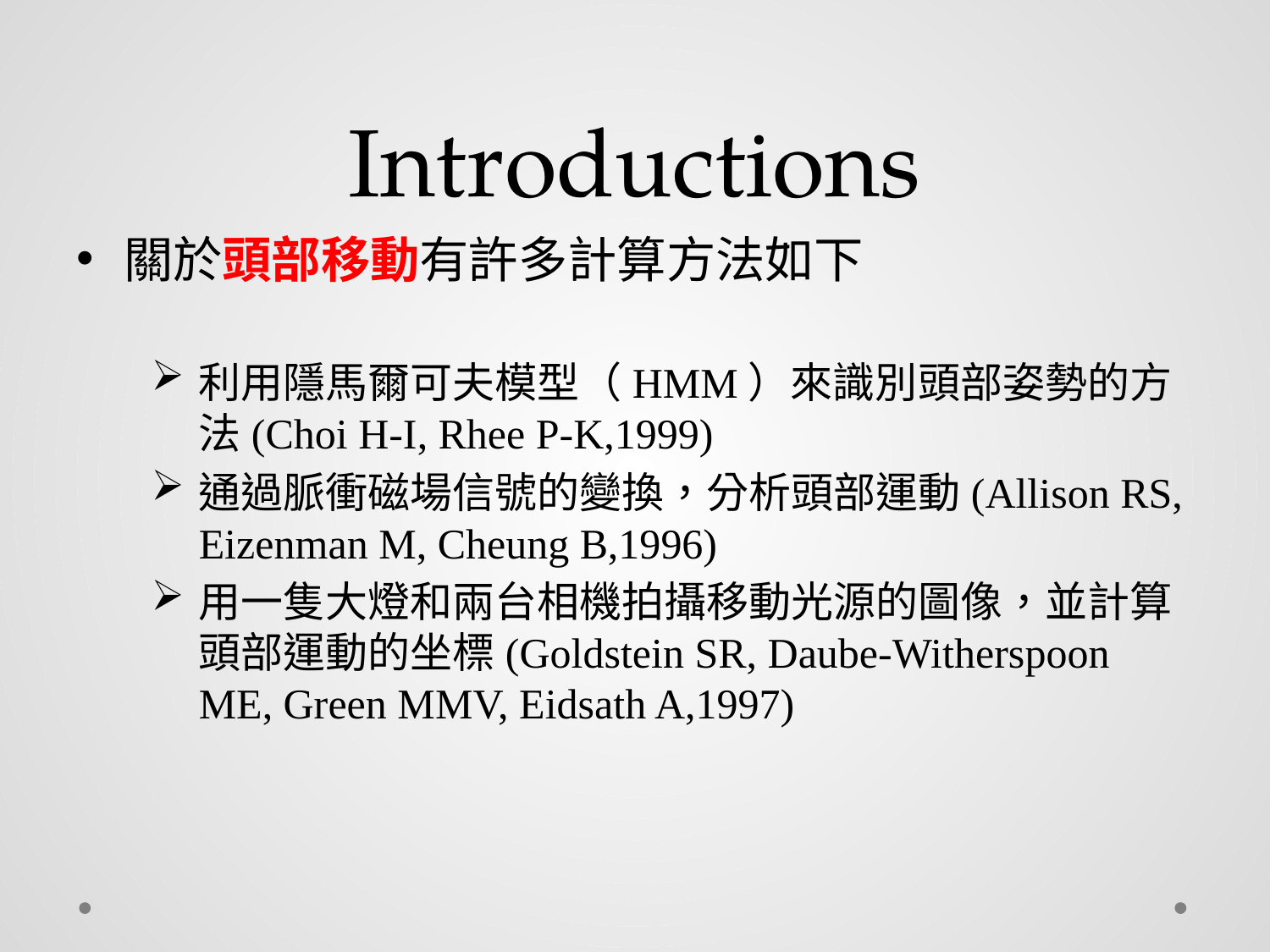

# Introductions
關於頭部移動有許多計算方法如下

利用隱馬爾可夫模型（HMM）來識別頭部姿勢的方法(Choi H-I, Rhee P-K,1999)
通過脈衝磁場信號的變換，分析頭部運動(Allison RS, Eizenman M, Cheung B,1996)
用一隻大燈和兩台相機拍攝移動光源的圖像，並計算頭部運動的坐標(Goldstein SR, Daube-Witherspoon ME, Green MMV, Eidsath A,1997)